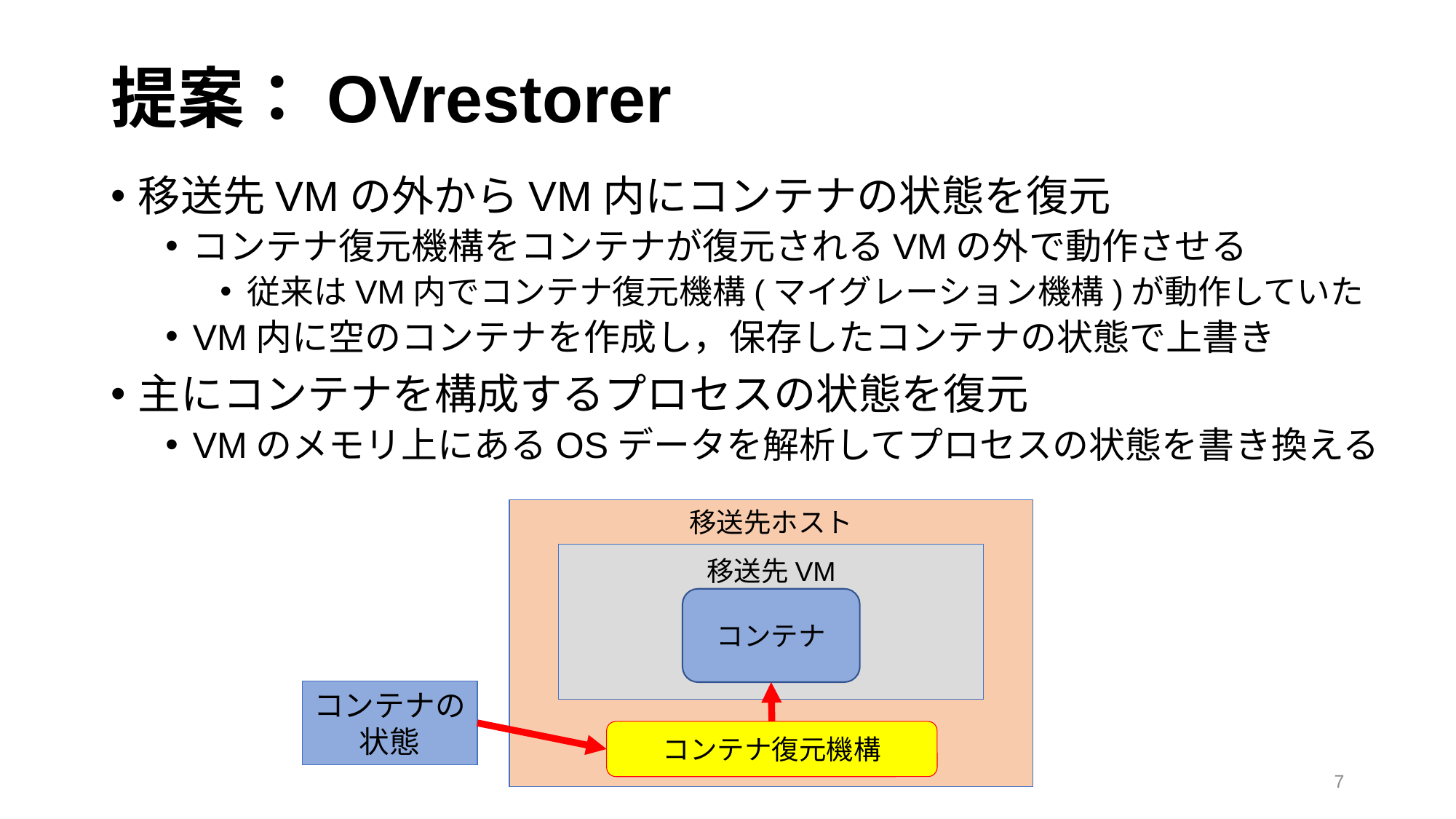

# 提案：OVrestorer
移送先VMの外からVM内にコンテナの状態を復元
コンテナ復元機構をコンテナが復元されるVMの外で動作させる
従来はVM内でコンテナ復元機構(マイグレーション機構)が動作していた
VM内に空のコンテナを作成し，保存したコンテナの状態で上書き
主にコンテナを構成するプロセスの状態を復元
VMのメモリ上にあるOSデータを解析してプロセスの状態を書き換える

移送先ホスト

移送先VM
コンテナ
コンテナの状態
コンテナ復元機構
7